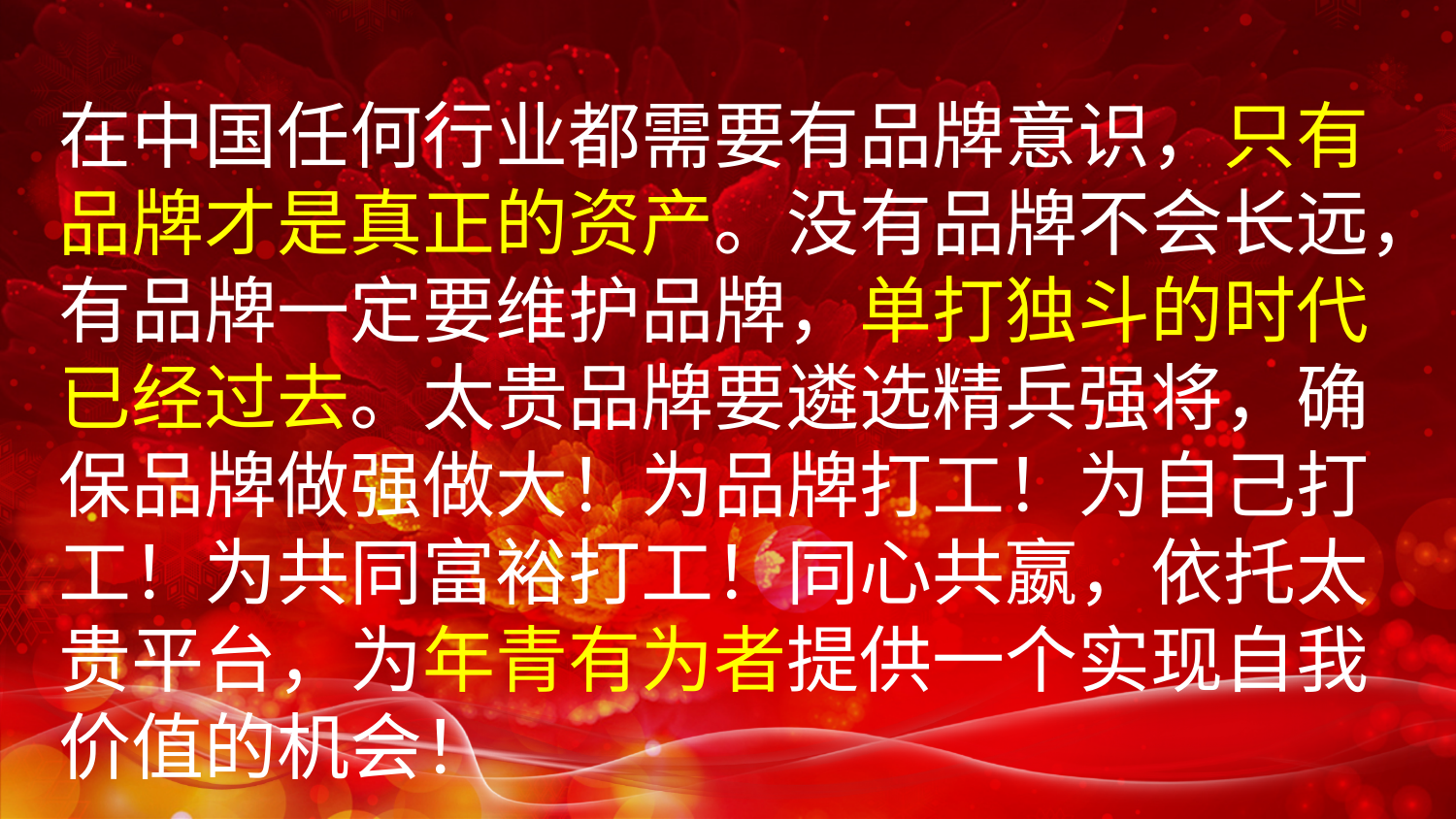

在中国任何行业都需要有品牌意识，只有品牌才是真正的资产。没有品牌不会长远，有品牌一定要维护品牌，单打独斗的时代已经过去。太贵品牌要遴选精兵强将，确保品牌做强做大！为品牌打工！为自己打工！为共同富裕打工！同心共嬴，依托太贵平台，为年青有为者提供一个实现自我价值的机会！